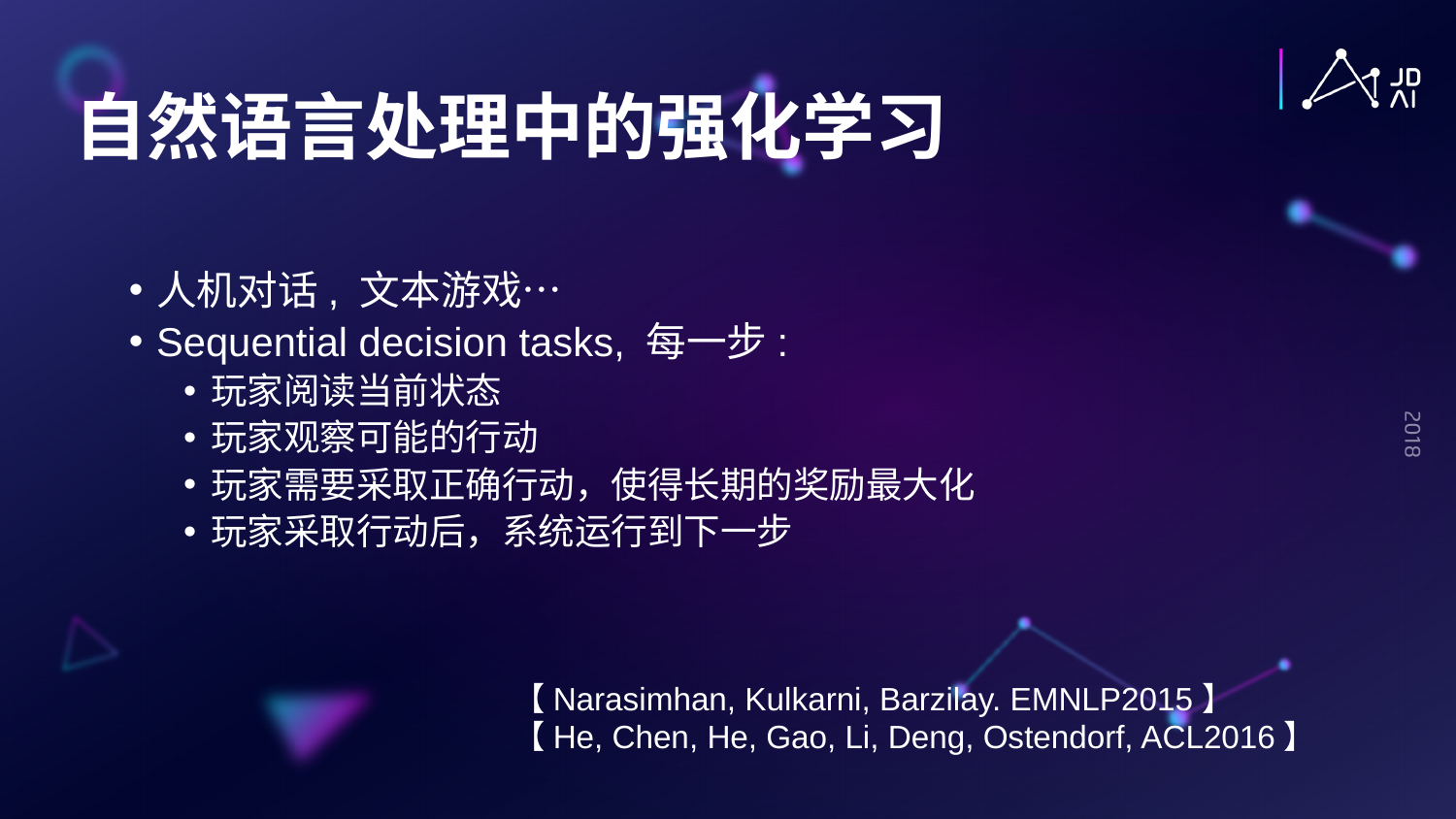

自然语言处理中的强化学习

人机对话, 文本游戏…
Sequential decision tasks, 每一步:
玩家阅读当前状态
玩家观察可能的行动
玩家需要采取正确行动，使得长期的奖励最大化
玩家采取行动后，系统运行到下一步
【Narasimhan, Kulkarni, Barzilay. EMNLP2015】
【He, Chen, He, Gao, Li, Deng, Ostendorf, ACL2016】